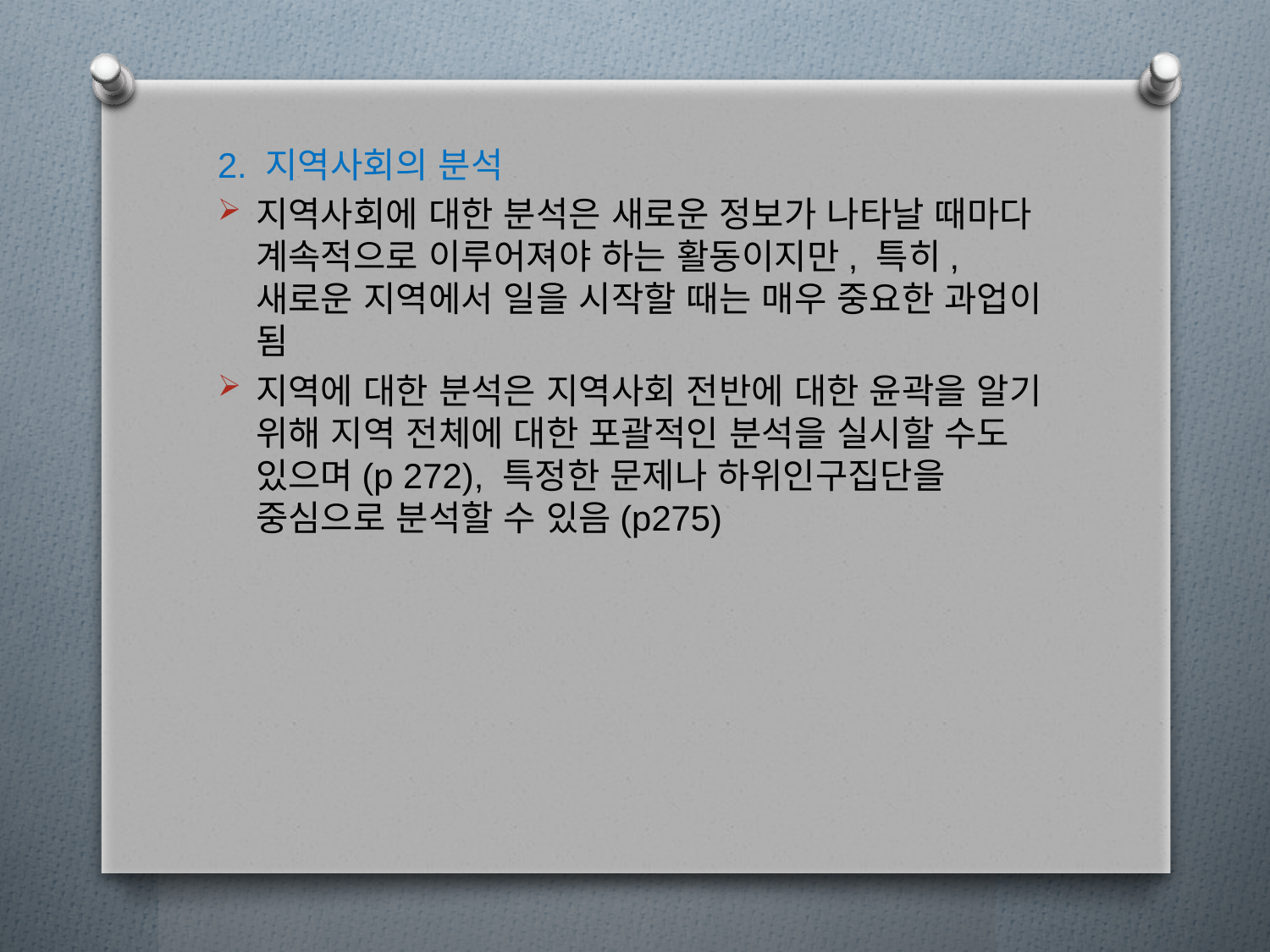

2. 지역사회의 분석
지역사회에 대한 분석은 새로운 정보가 나타날 때마다 계속적으로 이루어져야 하는 활동이지만, 특히, 새로운 지역에서 일을 시작할 때는 매우 중요한 과업이 됨
지역에 대한 분석은 지역사회 전반에 대한 윤곽을 알기 위해 지역 전체에 대한 포괄적인 분석을 실시할 수도 있으며(p 272), 특정한 문제나 하위인구집단을 중심으로 분석할 수 있음(p275)